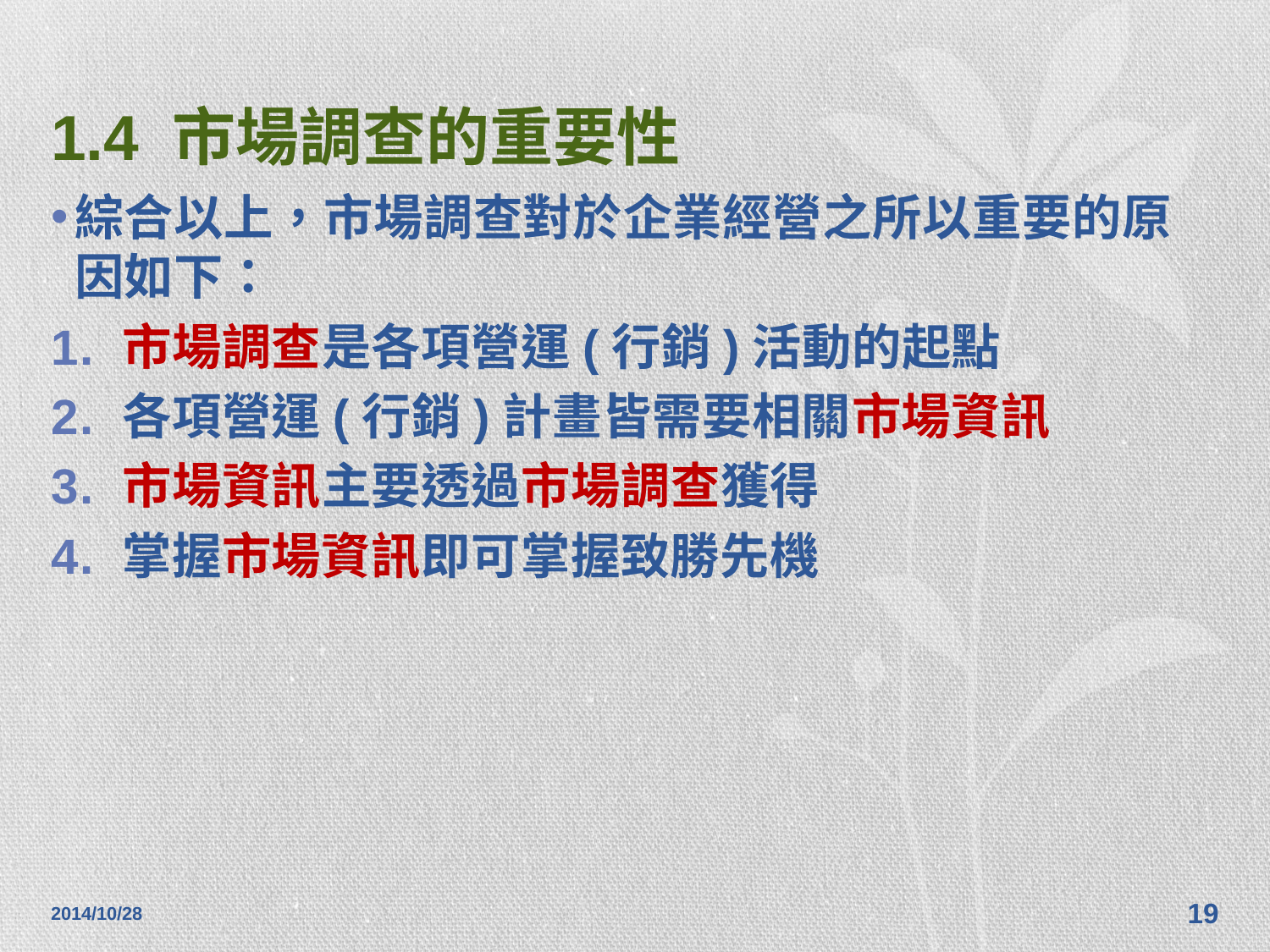

# 1.4 市場調查的重要性
綜合以上，市場調查對於企業經營之所以重要的原因如下：
市場調查是各項營運(行銷)活動的起點
各項營運(行銷)計畫皆需要相關市場資訊
市場資訊主要透過市場調查獲得
掌握市場資訊即可掌握致勝先機

2014/10/28
19